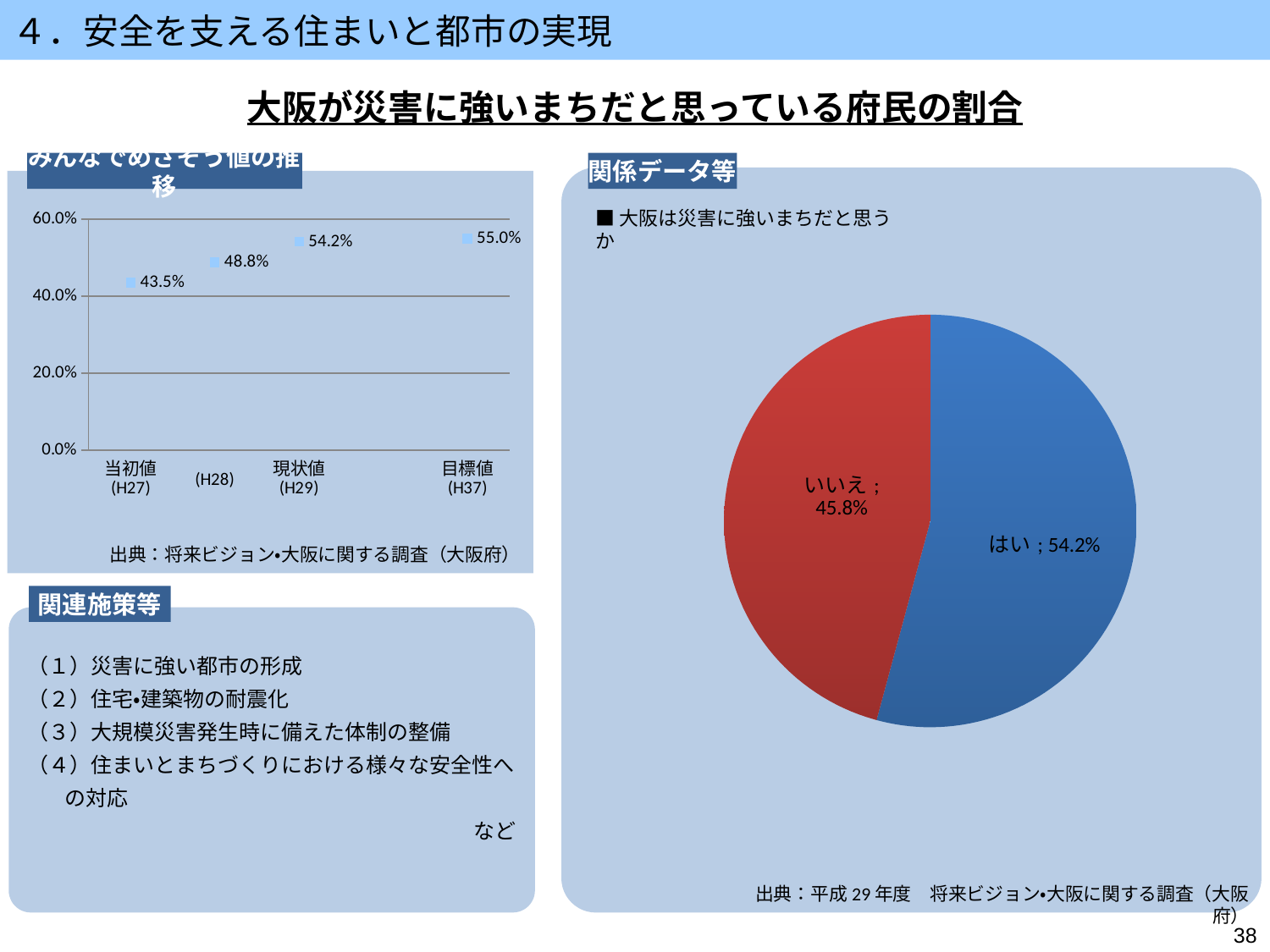

４．安全を支える住まいと都市の実現
大阪が災害に強いまちだと思っている府民の割合
みんなでめざそう値の推移
関係データ等

■大阪は災害に強いまちだと思うか

### Chart

| Category |  |
|---|---|
| 当初値
(H27) | 0.435 |
|
(H28) | 0.488 |
| 現状値
(H29) | 0.542 |
|  | None |
| 目標値
(H37) | 0.55 |

### Chart

| Category |  |
|---|---|
| はい | 0.542 |
| いいえ | 0.458 |
済
出典：将来ビジョン・大阪に関する調査（大阪府）
関連施策等

（１）災害に強い都市の形成
（２）住宅・建築物の耐震化
（３）大規模災害発生時に備えた体制の整備
（４）住まいとまちづくりにおける様々な安全性への対応
など
出典：平成29年度　将来ビジョン・大阪に関する調査（大阪府）
38